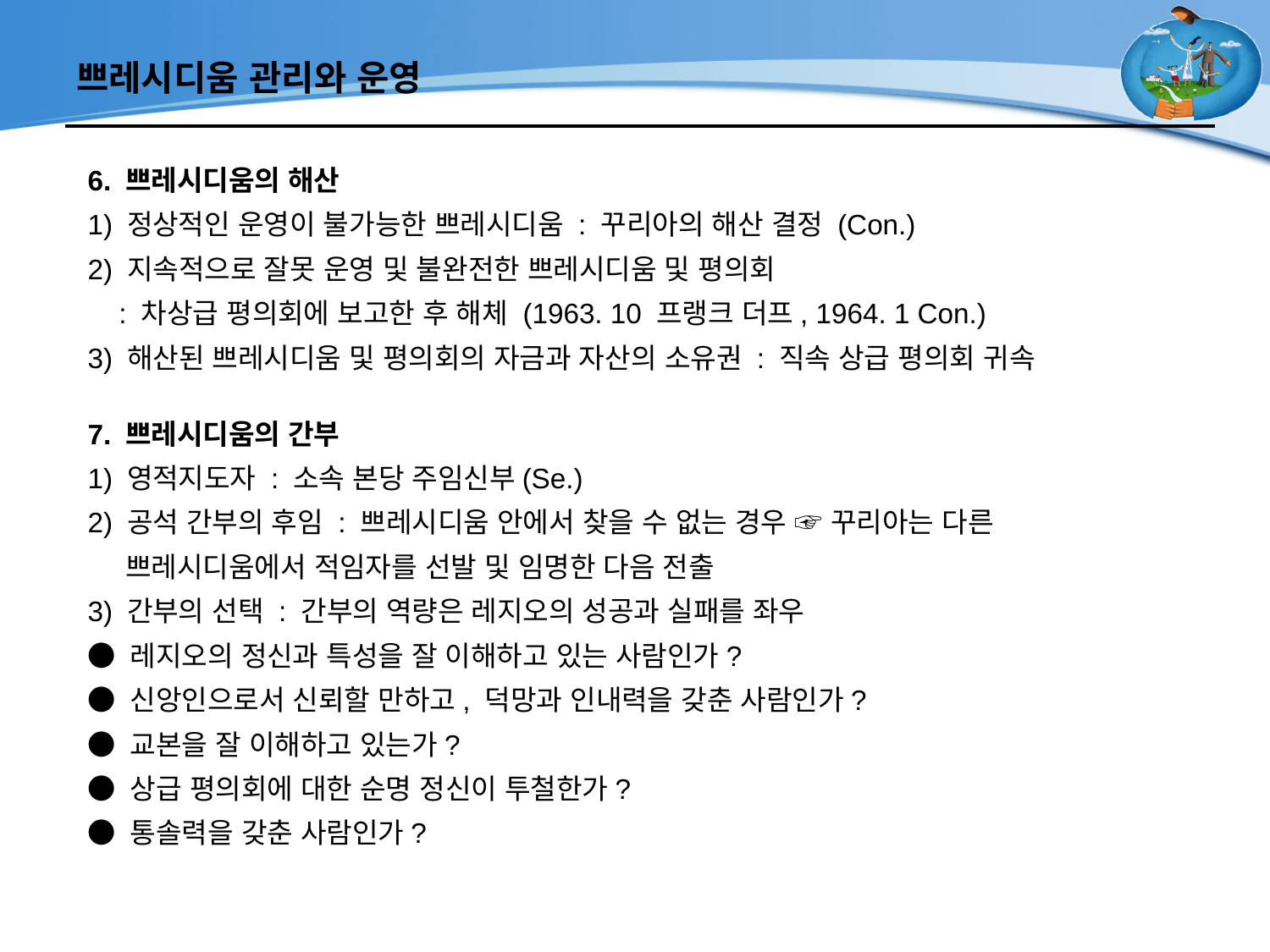

# 쁘레시디움 관리와 운영
6. 쁘레시디움의 해산
1) 정상적인 운영이 불가능한 쁘레시디움 : 꾸리아의 해산 결정 (Con.)
2) 지속적으로 잘못 운영 및 불완전한 쁘레시디움 및 평의회
    : 차상급 평의회에 보고한 후 해체 (1963. 10 프랭크 더프, 1964. 1 Con.)
3) 해산된 쁘레시디움 및 평의회의 자금과 자산의 소유권 : 직속 상급 평의회 귀속

7. 쁘레시디움의 간부
1) 영적지도자 : 소속 본당 주임신부(Se.)
2) 공석 간부의 후임 : 쁘레시디움 안에서 찾을 수 없는 경우 ☞ 꾸리아는 다른
    쁘레시디움에서 적임자를 선발 및 임명한 다음 전출
3) 간부의 선택 : 간부의 역량은 레지오의 성공과 실패를 좌우
● 레지오의 정신과 특성을 잘 이해하고 있는 사람인가?
● 신앙인으로서 신뢰할 만하고, 덕망과 인내력을 갖춘 사람인가?
● 교본을 잘 이해하고 있는가?
● 상급 평의회에 대한 순명 정신이 투철한가?
● 통솔력을 갖춘 사람인가?